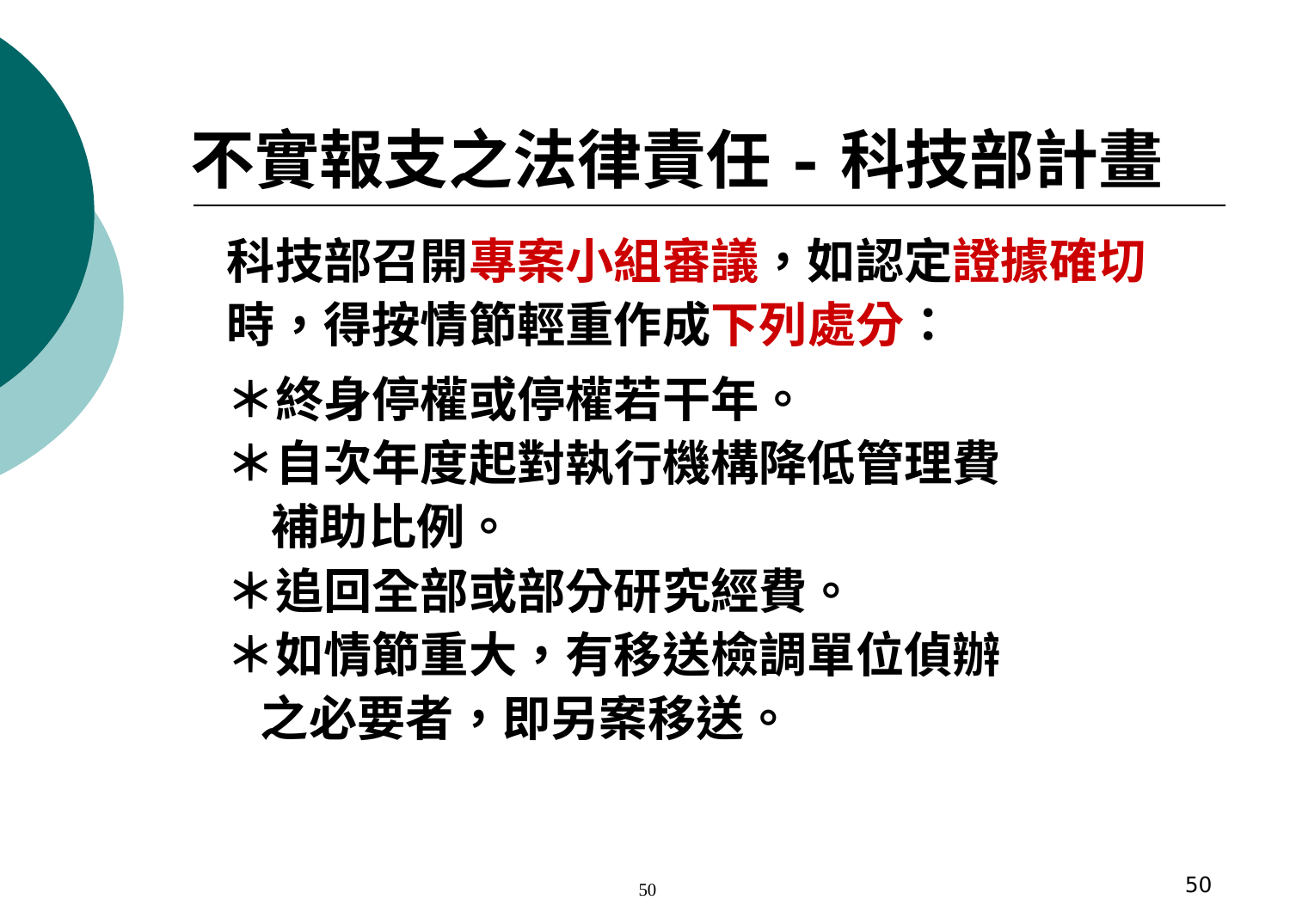

不實報支之法律責任-科技部計畫
科技部召開專案小組審議，如認定證據確切
時，得按情節輕重作成下列處分：
＊終身停權或停權若干年。
＊自次年度起對執行機構降低管理費
   補助比例。
＊追回全部或部分研究經費。
＊如情節重大，有移送檢調單位偵辦
  之必要者，即另案移送。
50
50